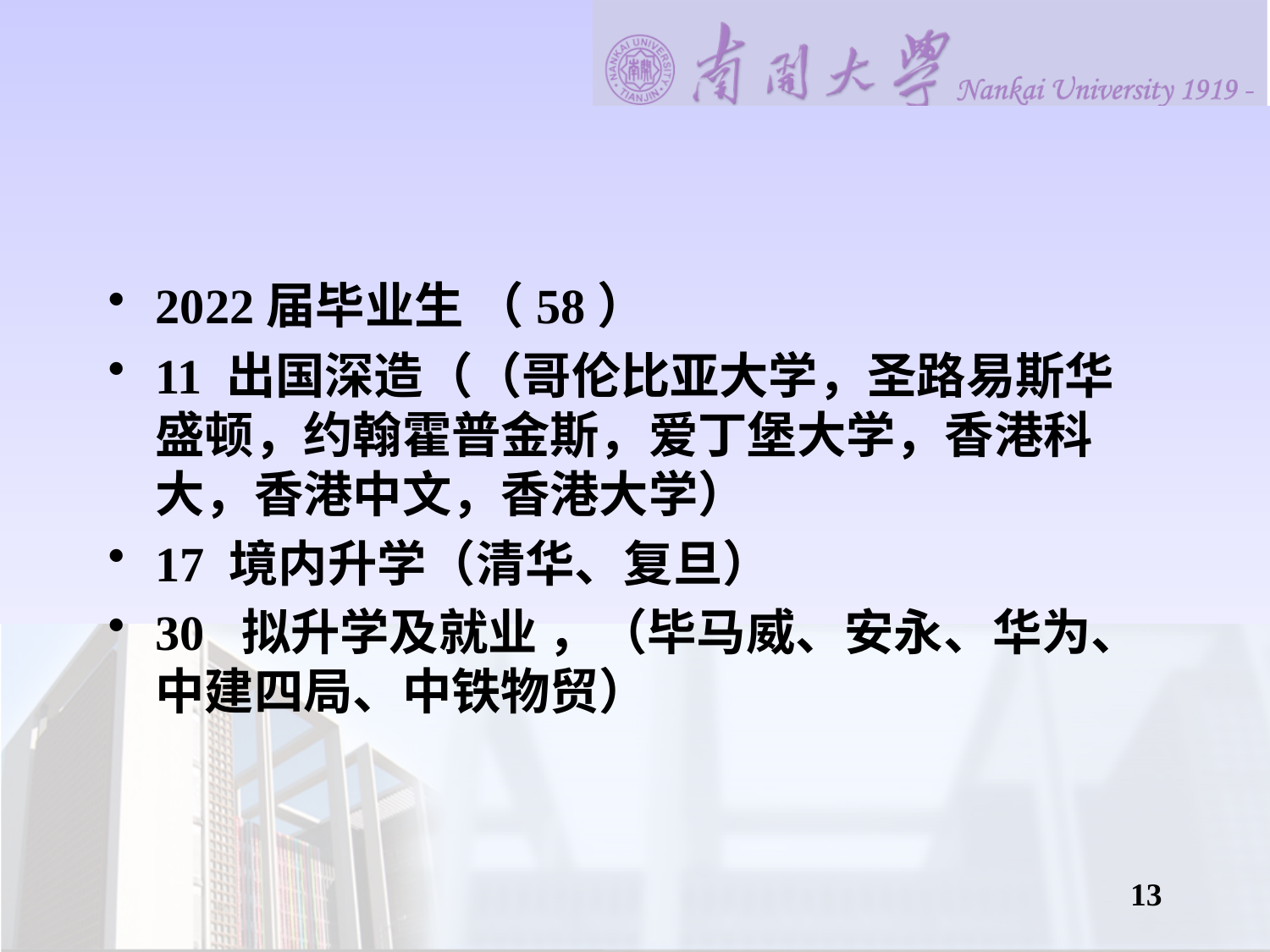

#
2022届毕业生 （58）
11 出国深造（（哥伦比亚大学，圣路易斯华盛顿，约翰霍普金斯，爱丁堡大学，香港科大，香港中文，香港大学）
17 境内升学（清华、复旦）
30  拟升学及就业 ，（毕马威、安永、华为、中建四局、中铁物贸）

13